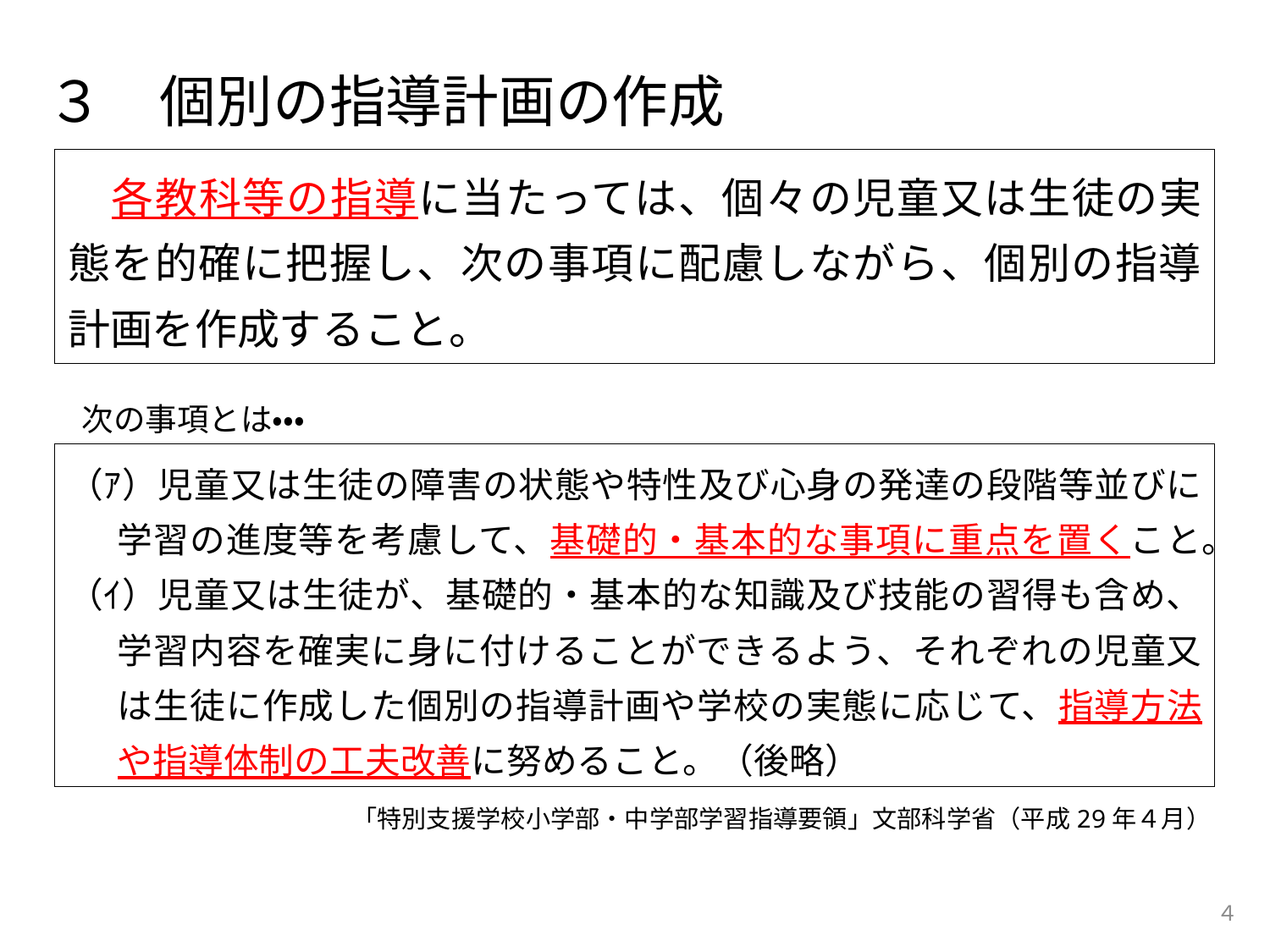

３　個別の指導計画の作成
　各教科等の指導に当たっては、個々の児童又は生徒の実態を的確に把握し、次の事項に配慮しながら、個別の指導計画を作成すること。
次の事項とは・・・
（ｱ）児童又は生徒の障害の状態や特性及び心身の発達の段階等並びに学習の進度等を考慮して、基礎的・基本的な事項に重点を置くこと。
（ｲ）児童又は生徒が、基礎的・基本的な知識及び技能の習得も含め、学習内容を確実に身に付けることができるよう、それぞれの児童又は生徒に作成した個別の指導計画や学校の実態に応じて、指導方法や指導体制の工夫改善に努めること。（後略）
「特別支援学校小学部・中学部学習指導要領」文部科学省（平成29年４月）
４